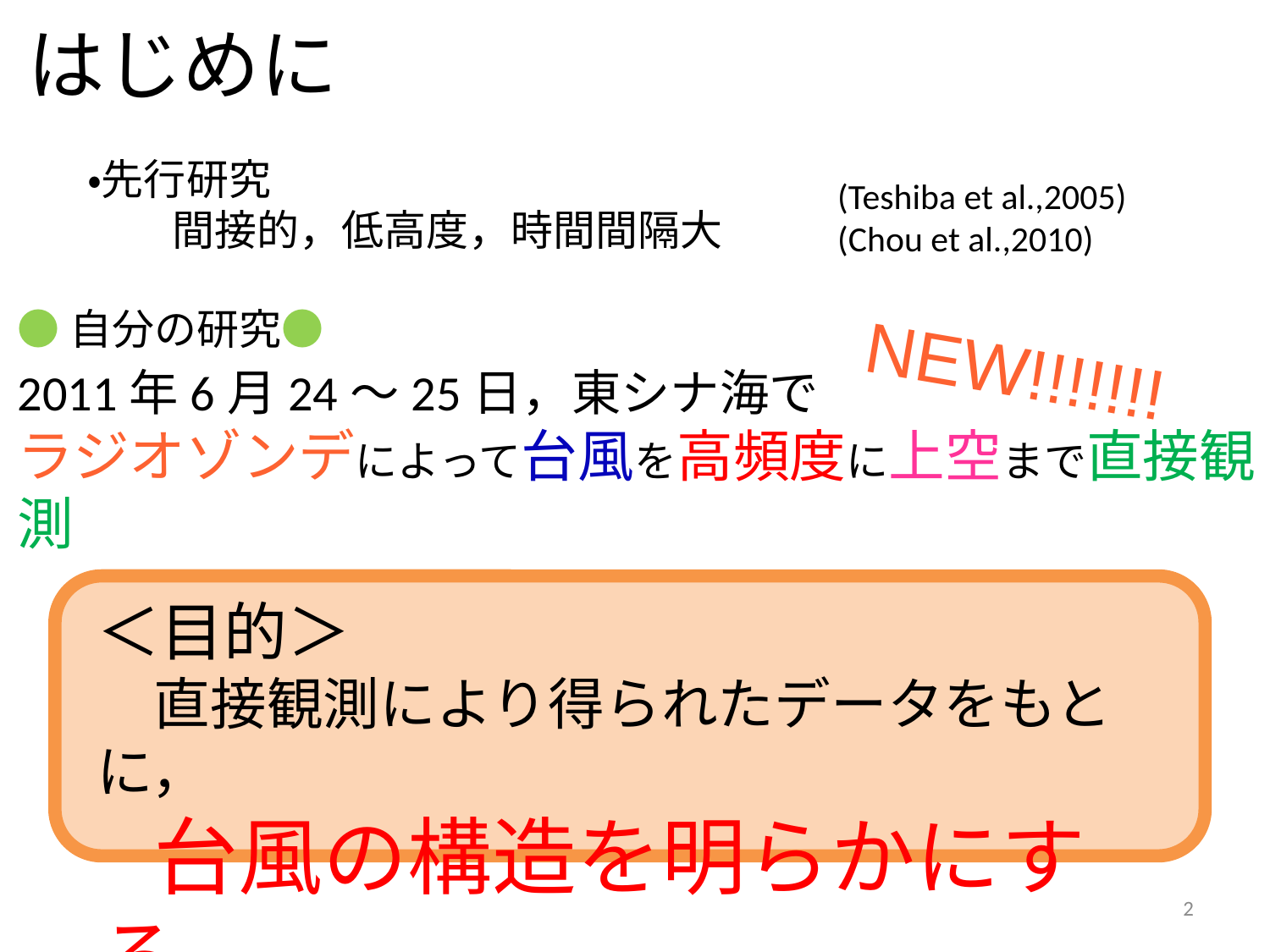

はじめに
・先行研究
　　間接的，低高度，時間間隔大
(Teshiba et al.,2005)
(Chou et al.,2010)
●自分の研究●
NEW!!!!!!!
2011年6月24～25日，東シナ海で
ラジオゾンデによって台風を高頻度に上空まで直接観測

＜目的＞
　直接観測により得られたデータをもとに，
　台風の構造を明らかにする
2